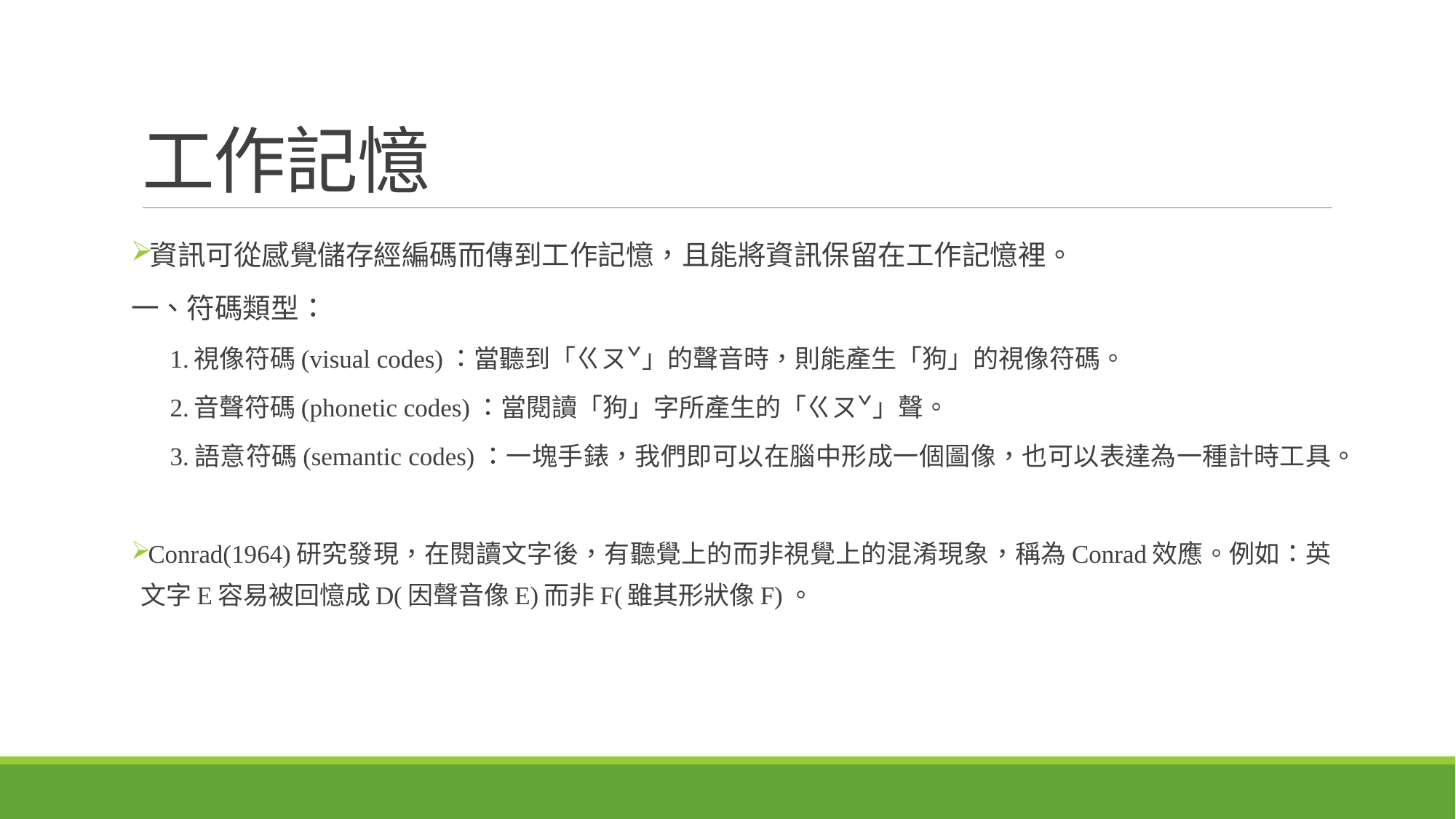

# 工作記憶
資訊可從感覺儲存經編碼而傳到工作記憶，且能將資訊保留在工作記憶裡。
一、符碼類型：
1.視像符碼(visual codes)：當聽到「ㄍㄡˇ」的聲音時，則能產生「狗」的視像符碼。
2.音聲符碼(phonetic codes)：當閱讀「狗」字所產生的「ㄍㄡˇ」聲。
3.語意符碼(semantic codes)：一塊手錶，我們即可以在腦中形成一個圖像，也可以表達為一種計時工具。

Conrad(1964)研究發現，在閱讀文字後，有聽覺上的而非視覺上的混淆現象，稱為Conrad效應。例如：英文字E容易被回憶成D(因聲音像E)而非F(雖其形狀像F)。